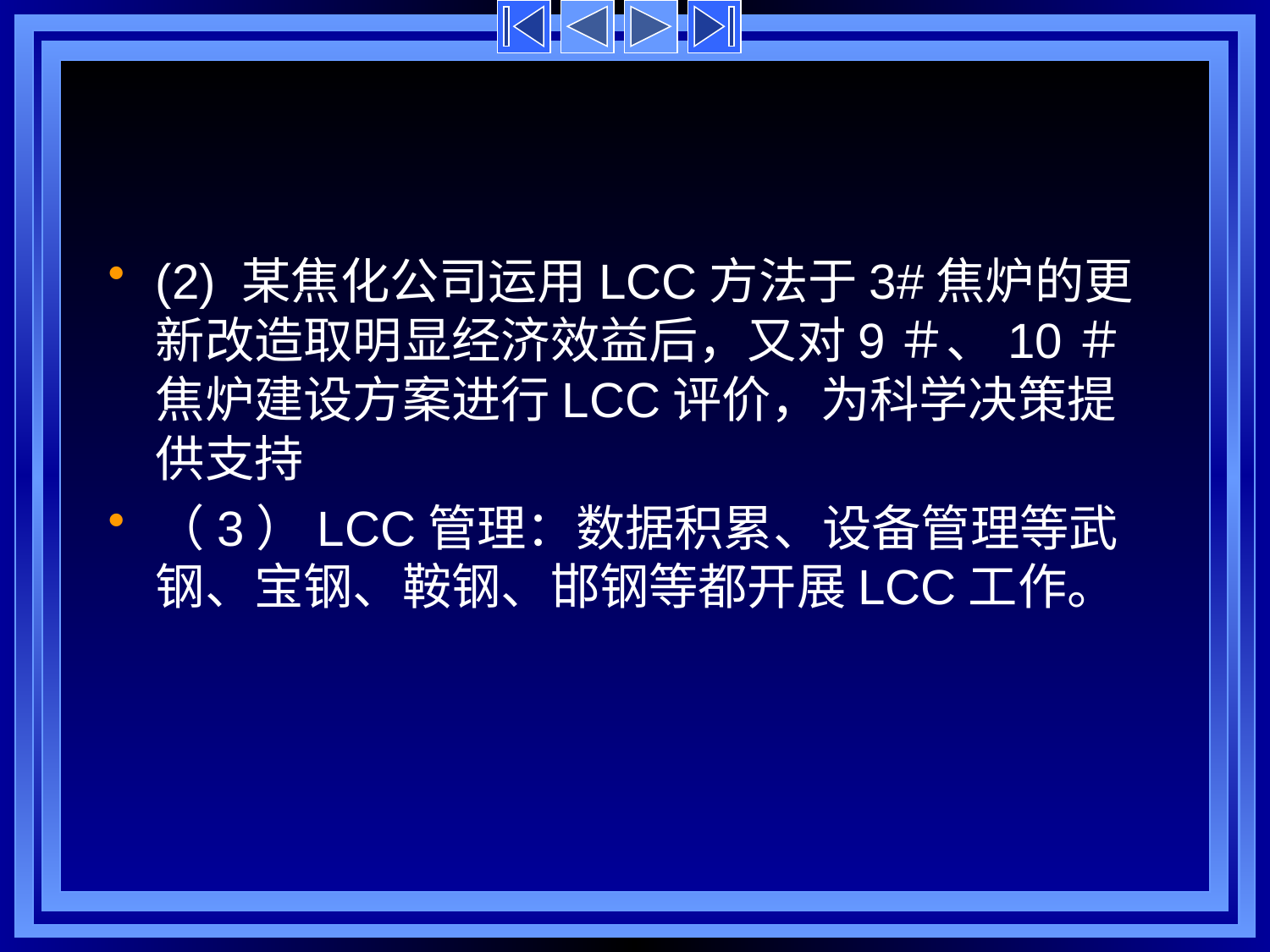

(2) 某焦化公司运用LCC方法于3#焦炉的更新改造取明显经济效益后，又对9＃、10＃焦炉建设方案进行LCC评价，为科学决策提供支持
（3）LCC管理：数据积累、设备管理等武钢、宝钢、鞍钢、邯钢等都开展LCC工作。